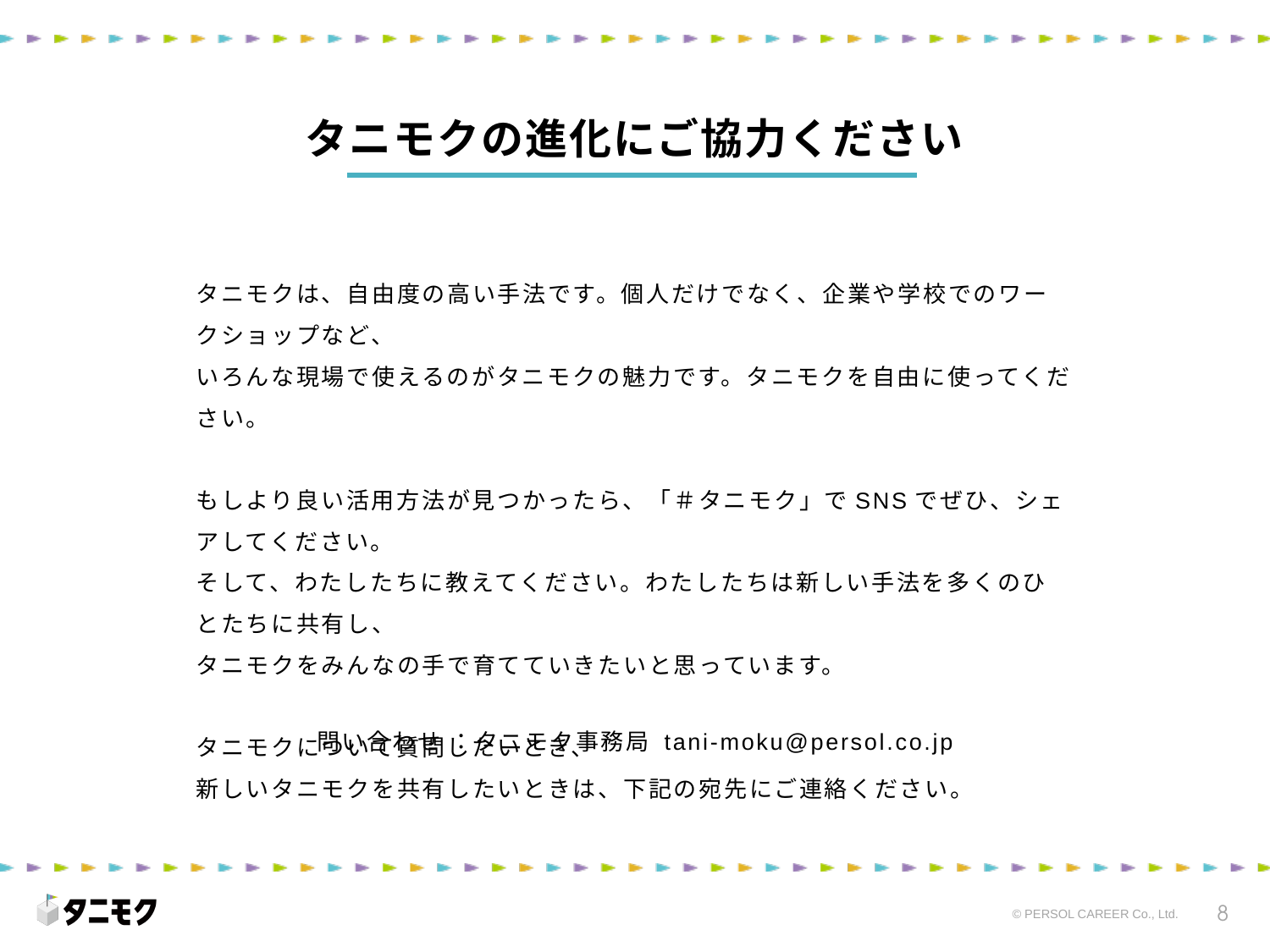

タニモクの進化にご協力ください
タニモクは、自由度の高い手法です。個人だけでなく、企業や学校でのワークショップなど、
いろんな現場で使えるのがタニモクの魅力です。タニモクを自由に使ってください。

もしより良い活用方法が見つかったら、「＃タニモク」でSNSでぜひ、シェアしてください。
そして、わたしたちに教えてください。わたしたちは新しい手法を多くのひとたちに共有し、
タニモクをみんなの手で育てていきたいと思っています。

タニモクについて質問したいとき、
新しいタニモクを共有したいときは、下記の宛先にご連絡ください。
問い合わせ ：タニモク事務局 tani-moku@persol.co.jp